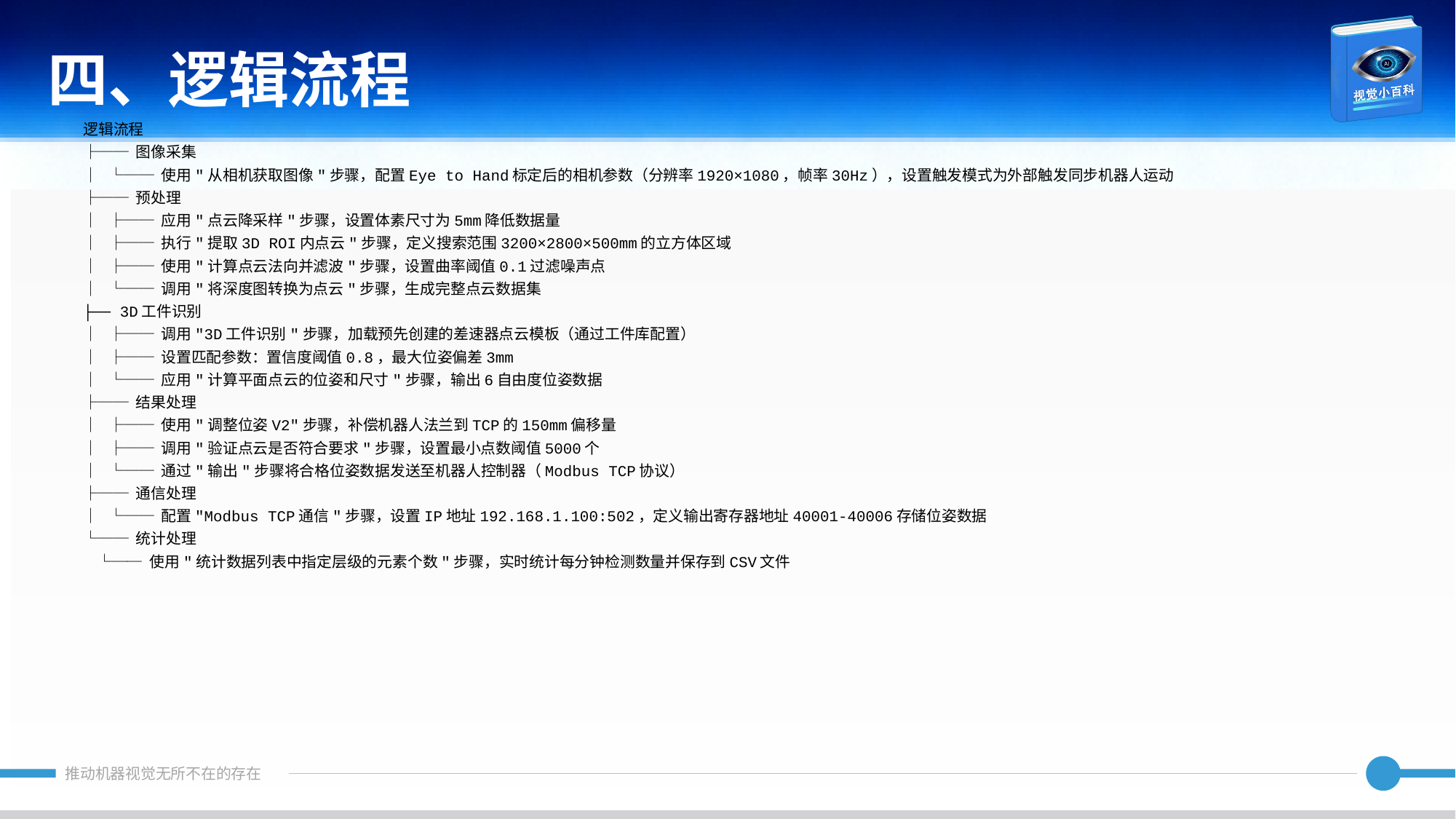

四、逻辑流程

逻辑流程
├── 图像采集
│   └── 使用"从相机获取图像"步骤，配置Eye to Hand标定后的相机参数（分辨率1920×1080，帧率30Hz），设置触发模式为外部触发同步机器人运动
├── 预处理
│   ├── 应用"点云降采样"步骤，设置体素尺寸为5mm降低数据量
│   ├── 执行"提取3D ROI内点云"步骤，定义搜索范围3200×2800×500mm的立方体区域
│   ├── 使用"计算点云法向并滤波"步骤，设置曲率阈值0.1过滤噪声点
│   └── 调用"将深度图转换为点云"步骤，生成完整点云数据集
├── 3D工件识别
│   ├── 调用"3D工件识别"步骤，加载预先创建的差速器点云模板（通过工件库配置）
│   ├── 设置匹配参数：置信度阈值0.8，最大位姿偏差3mm
│   └── 应用"计算平面点云的位姿和尺寸"步骤，输出6自由度位姿数据
├── 结果处理
│   ├── 使用"调整位姿V2"步骤，补偿机器人法兰到TCP的150mm偏移量
│   ├── 调用"验证点云是否符合要求"步骤，设置最小点数阈值5000个
│   └── 通过"输出"步骤将合格位姿数据发送至机器人控制器（Modbus TCP协议）
├── 通信处理
│   └── 配置"Modbus TCP通信"步骤，设置IP地址192.168.1.100:502，定义输出寄存器地址40001-40006存储位姿数据
└── 统计处理
    └── 使用"统计数据列表中指定层级的元素个数"步骤，实时统计每分钟检测数量并保存到CSV文件
9